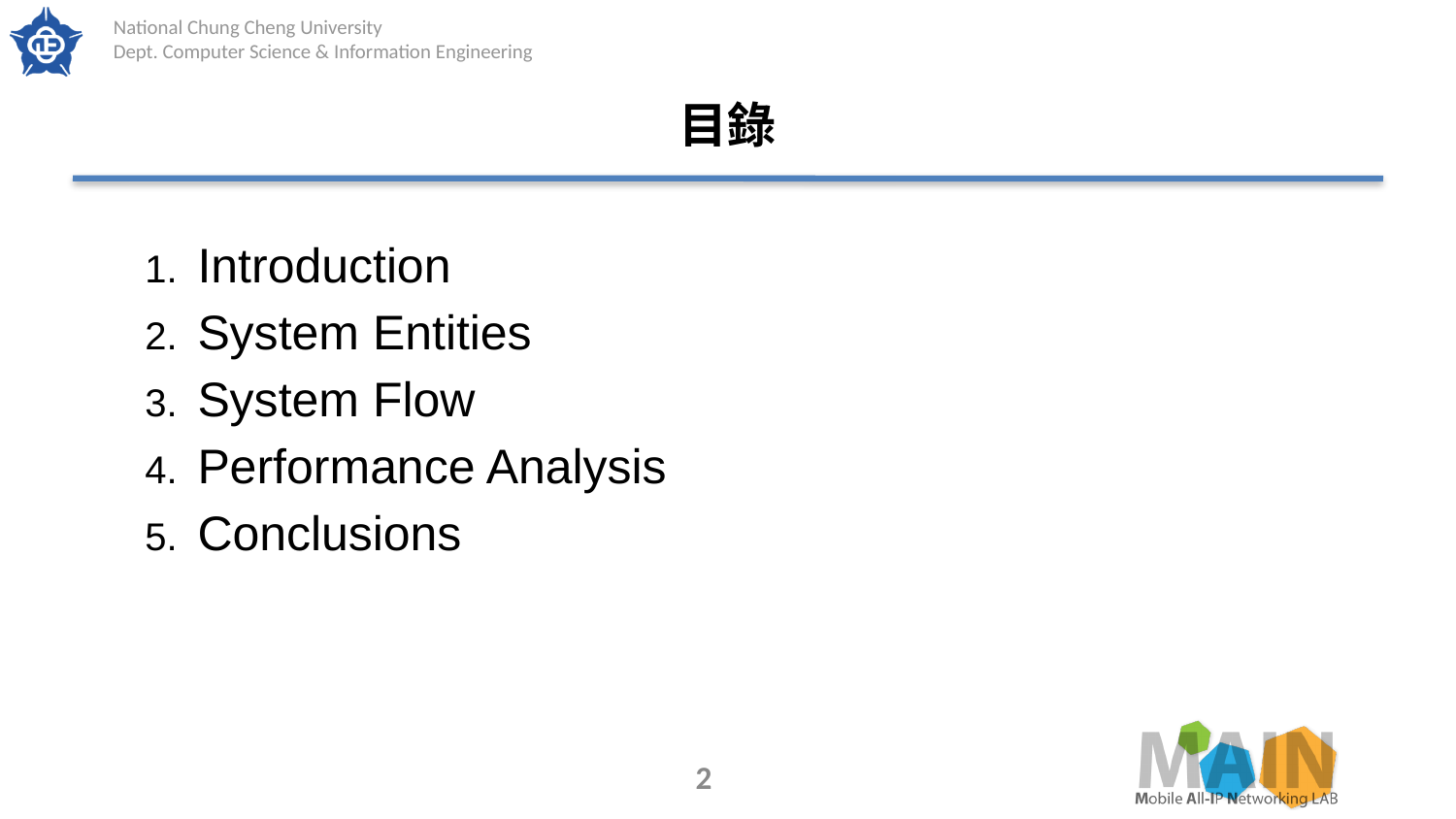

# 目錄
Introduction
System Entities
System Flow
Performance Analysis
Conclusions
2